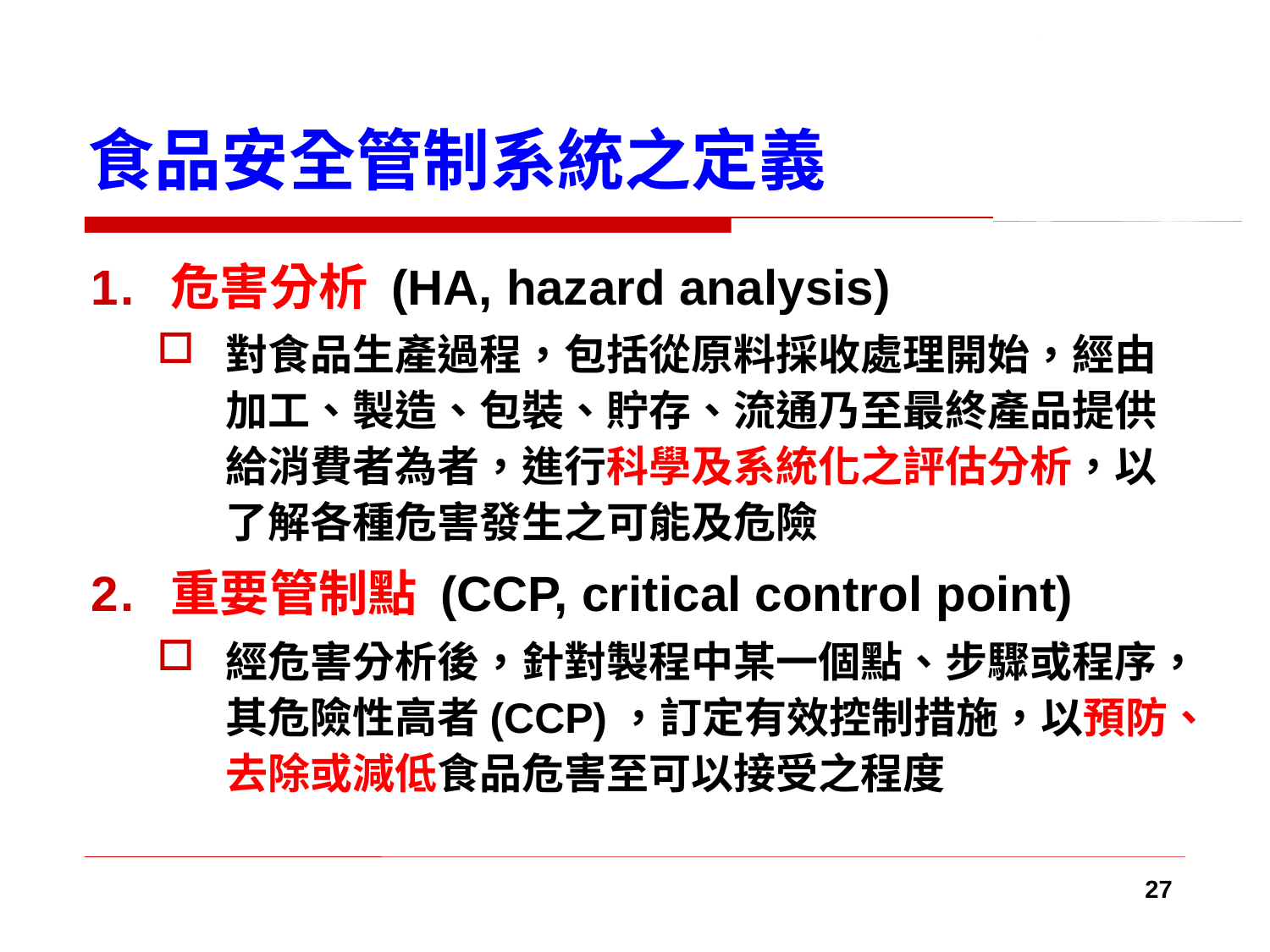

# 食品安全管制系統之定義
危害分析 (HA, hazard analysis)
對食品生產過程，包括從原料採收處理開始，經由加工、製造、包裝、貯存、流通乃至最終產品提供給消費者為者，進行科學及系統化之評估分析，以了解各種危害發生之可能及危險
重要管制點 (CCP, critical control point)
經危害分析後，針對製程中某一個點、步驟或程序，其危險性高者(CCP)，訂定有效控制措施，以預防、去除或減低食品危害至可以接受之程度
27